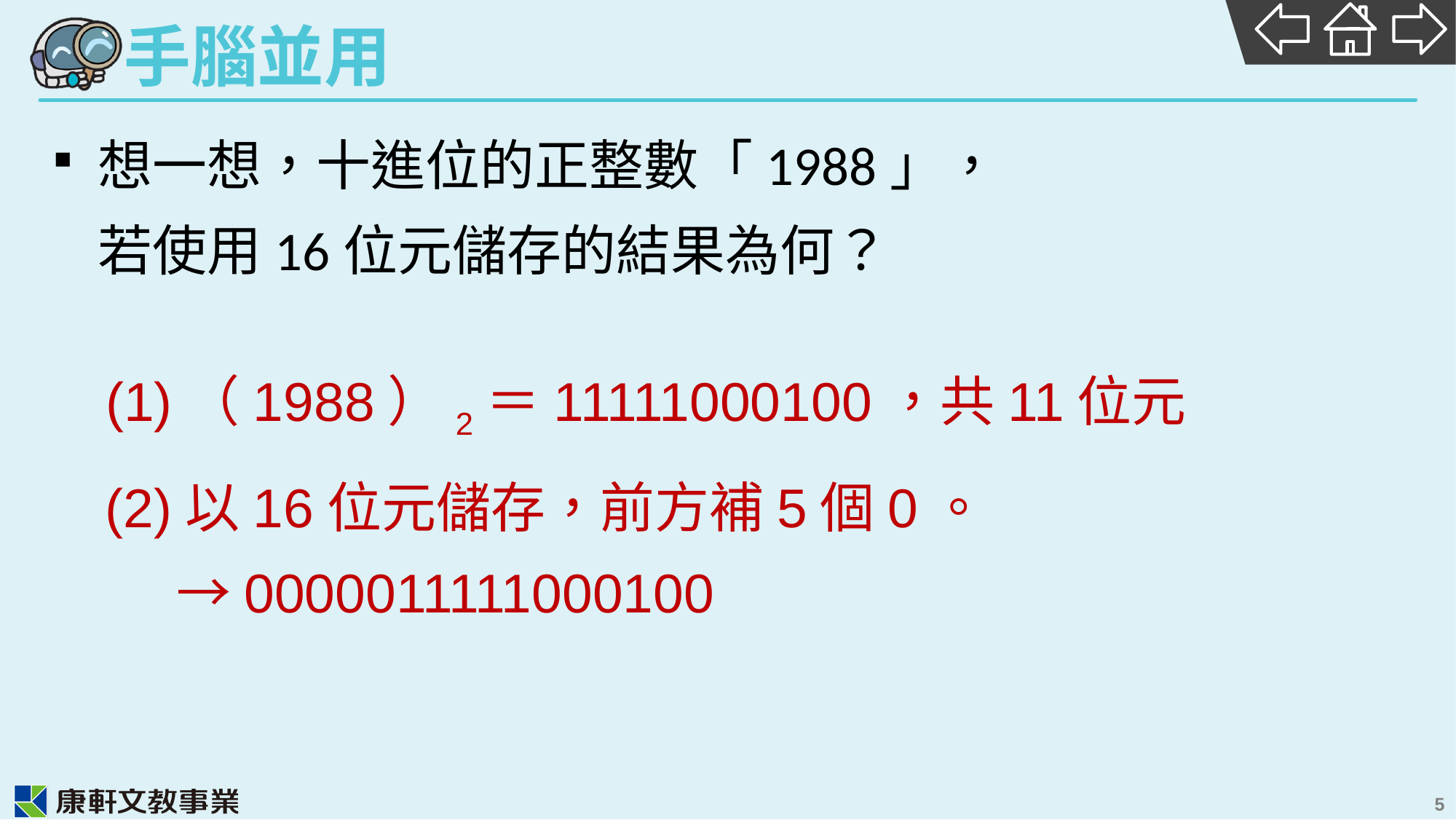

想一想，十進位的正整數「1988」，
若使用16位元儲存的結果為何？
(1)（1988）2＝11111000100，共11位元
(2)以16位元儲存，前方補5個0。  →0000011111000100
5